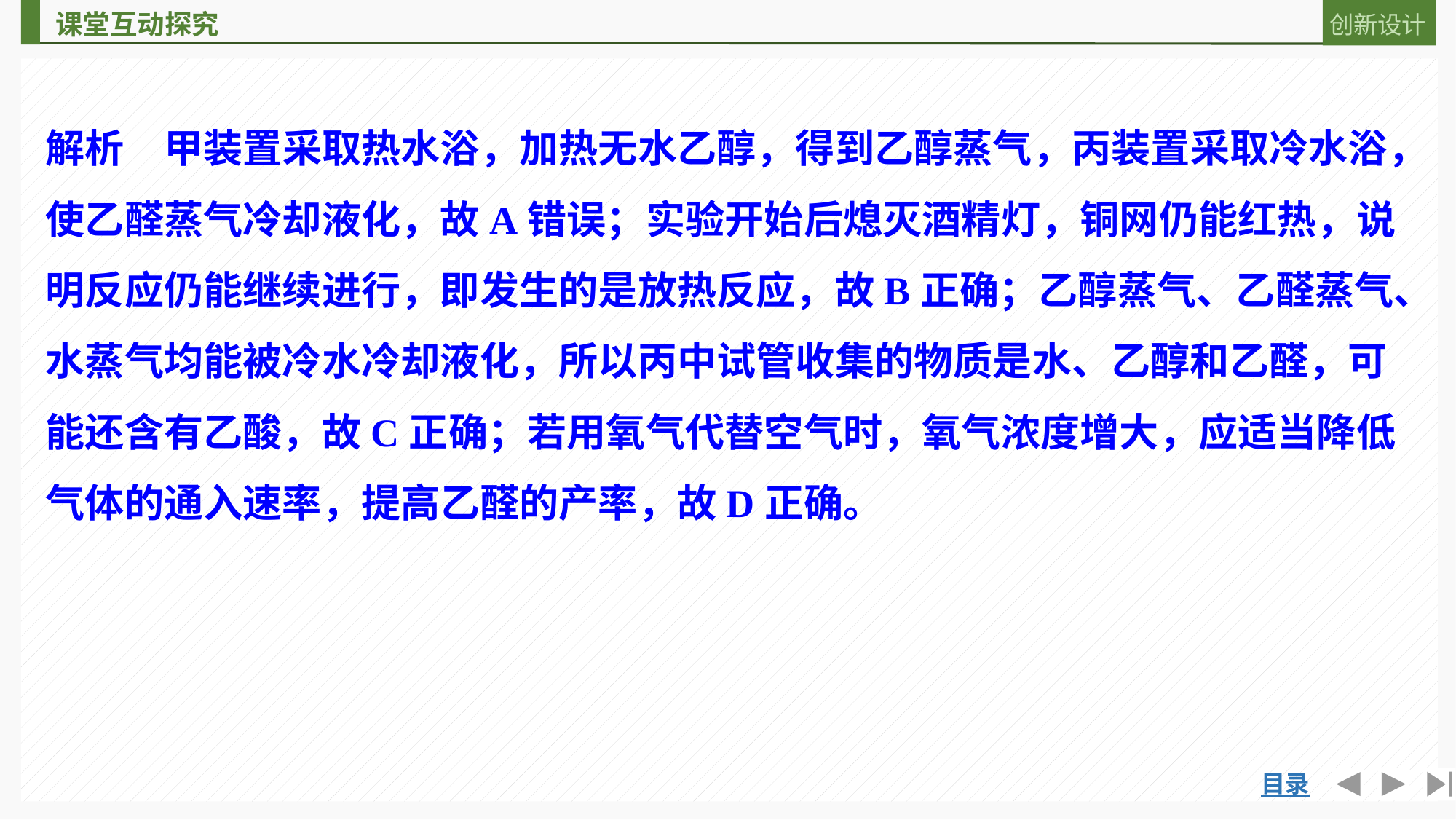

解析　甲装置采取热水浴，加热无水乙醇，得到乙醇蒸气，丙装置采取冷水浴，使乙醛蒸气冷却液化，故A错误；实验开始后熄灭酒精灯，铜网仍能红热，说明反应仍能继续进行，即发生的是放热反应，故B正确；乙醇蒸气、乙醛蒸气、水蒸气均能被冷水冷却液化，所以丙中试管收集的物质是水、乙醇和乙醛，可能还含有乙酸，故C正确；若用氧气代替空气时，氧气浓度增大，应适当降低气体的通入速率，提高乙醛的产率，故D正确。